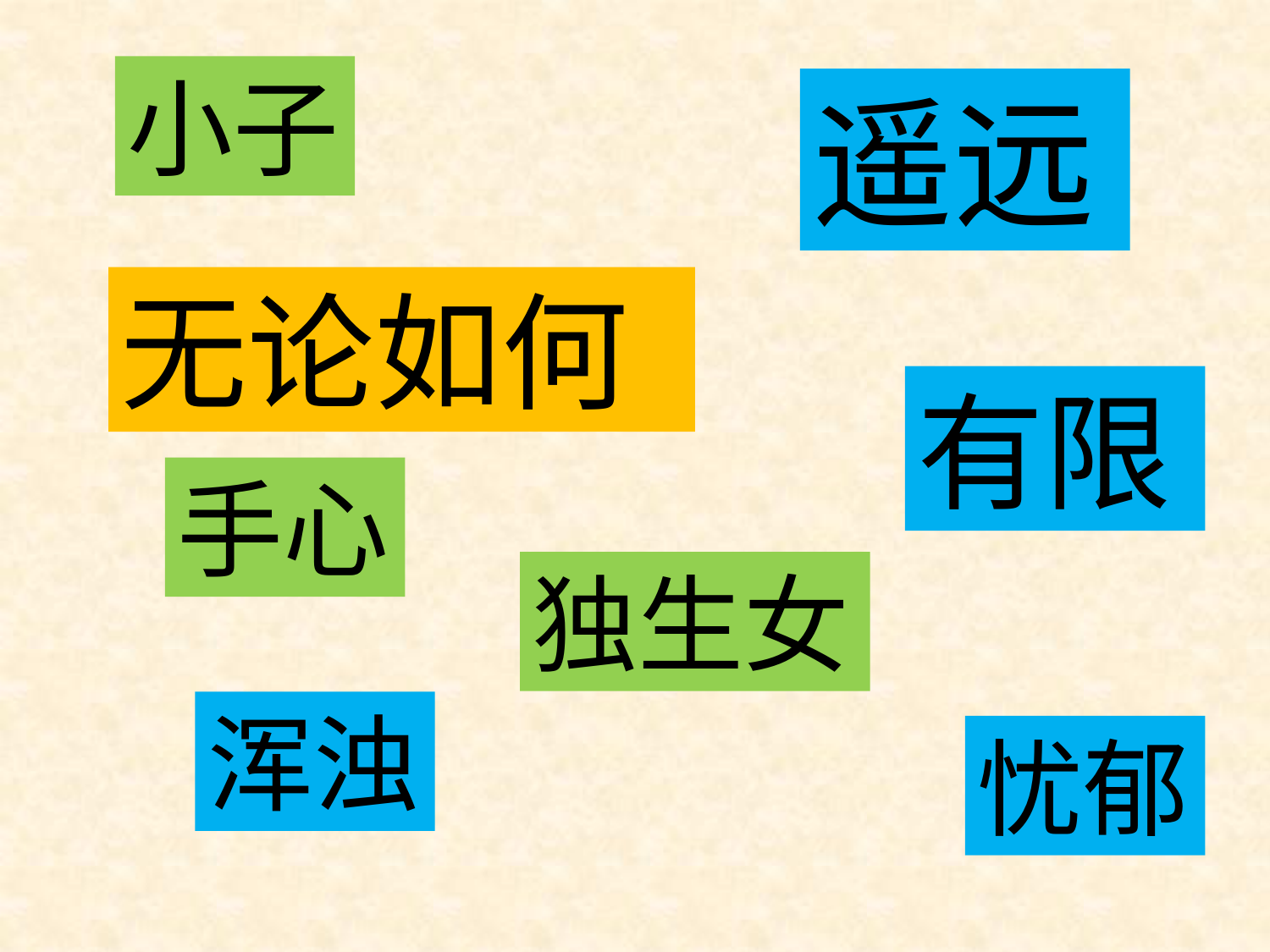

小子
遥远
无论如何
有限
手心
独生女
浑浊
忧郁